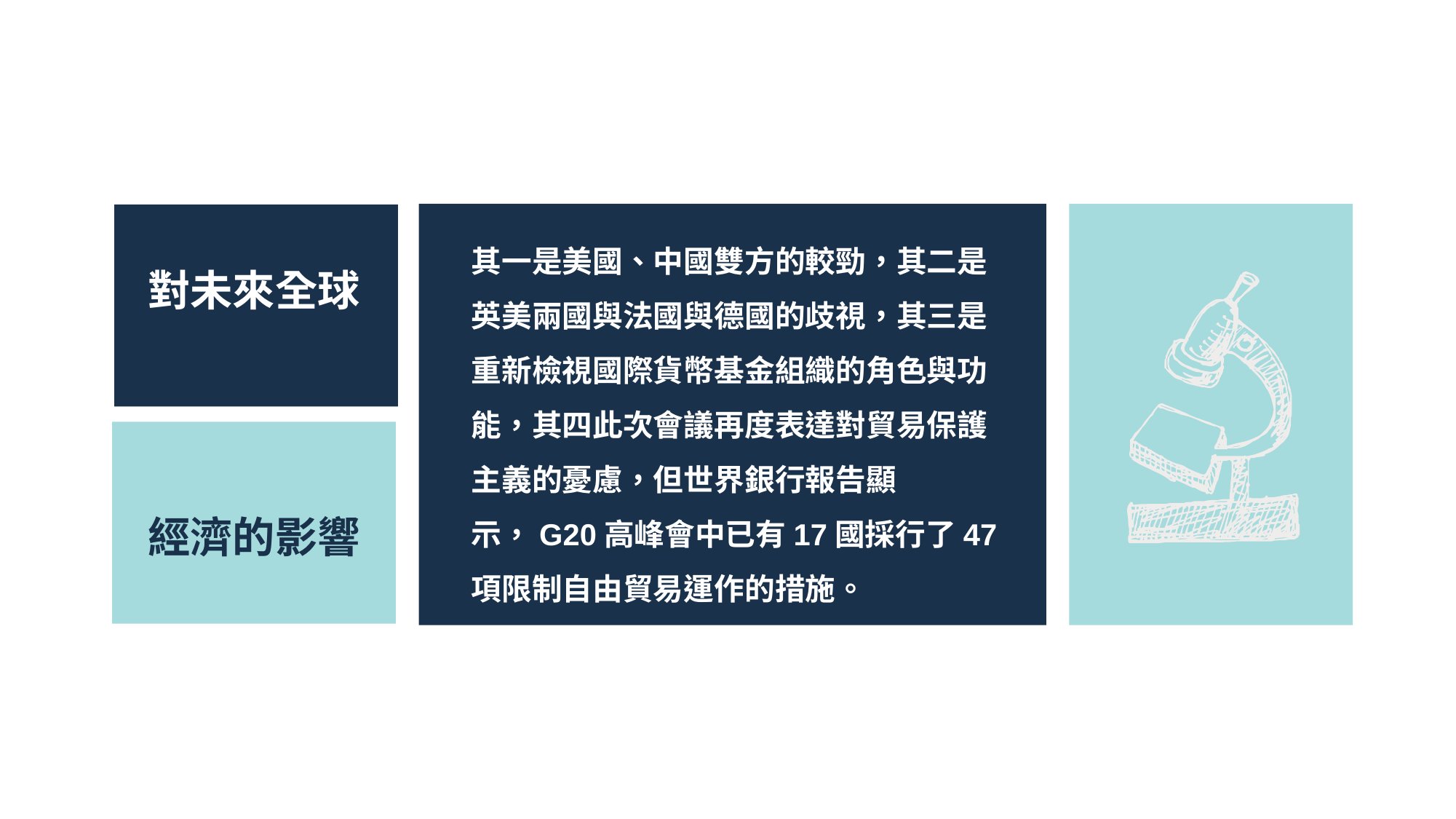

其一是美國、中國雙方的較勁，其二是英美兩國與法國與德國的歧視，其三是重新檢視國際貨幣基金組織的角色與功能，其四此次會議再度表達對貿易保護主義的憂慮，但世界銀行報告顯示，G20高峰會中已有17國採行了47項限制自由貿易運作的措施。
對未來全球

經濟的影響